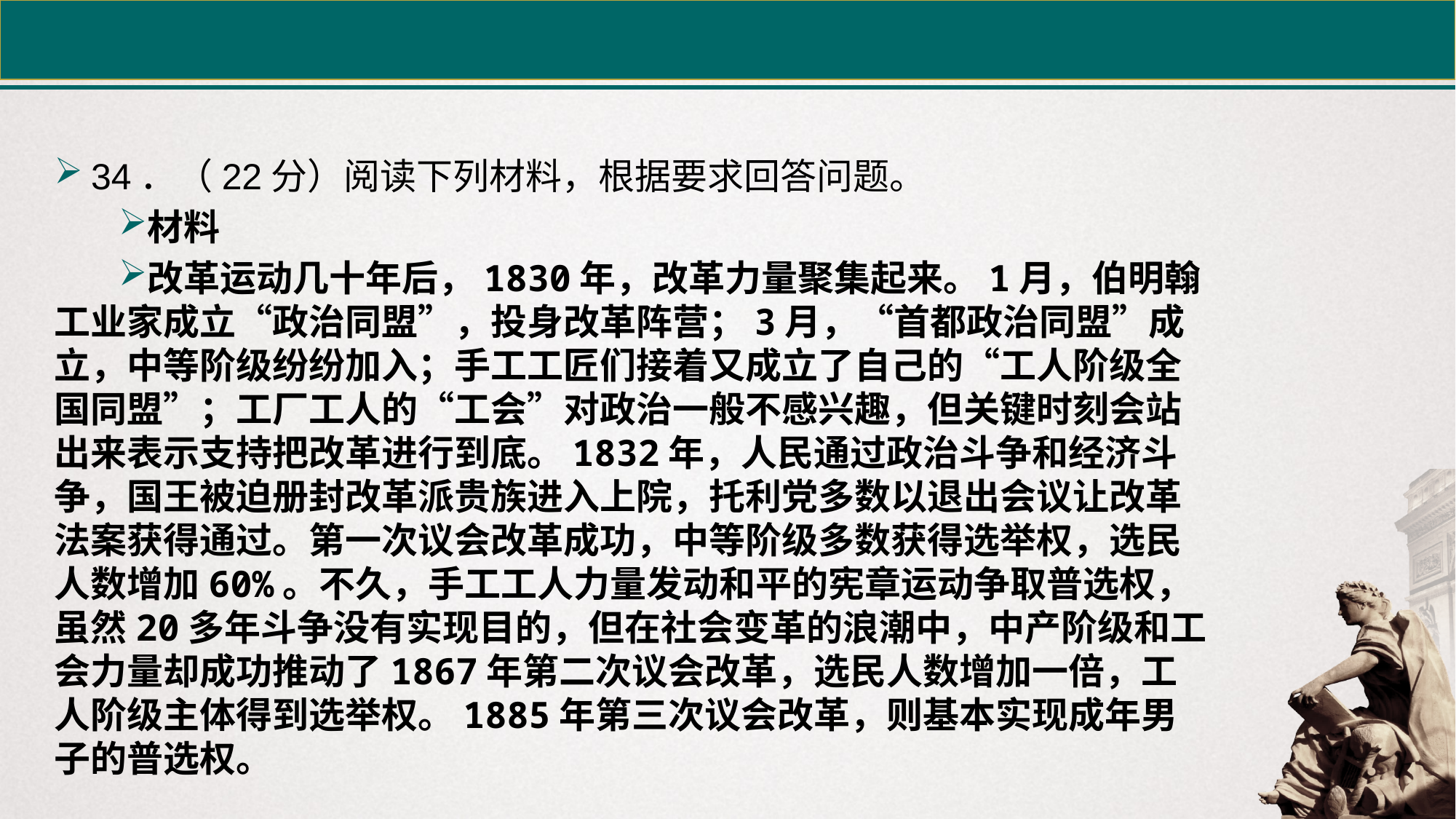

34．（22分）阅读下列材料，根据要求回答问题。
材料
改革运动几十年后，1830年，改革力量聚集起来。1月，伯明翰工业家成立“政治同盟”，投身改革阵营；3月，“首都政治同盟”成立，中等阶级纷纷加入；手工工匠们接着又成立了自己的“工人阶级全国同盟”；工厂工人的“工会”对政治一般不感兴趣，但关键时刻会站出来表示支持把改革进行到底。1832年，人民通过政治斗争和经济斗争，国王被迫册封改革派贵族进入上院，托利党多数以退出会议让改革法案获得通过。第一次议会改革成功，中等阶级多数获得选举权，选民人数增加60%。不久，手工工人力量发动和平的宪章运动争取普选权，虽然20多年斗争没有实现目的，但在社会变革的浪潮中，中产阶级和工会力量却成功推动了1867年第二次议会改革，选民人数增加一倍，工人阶级主体得到选举权。1885年第三次议会改革，则基本实现成年男子的普选权。